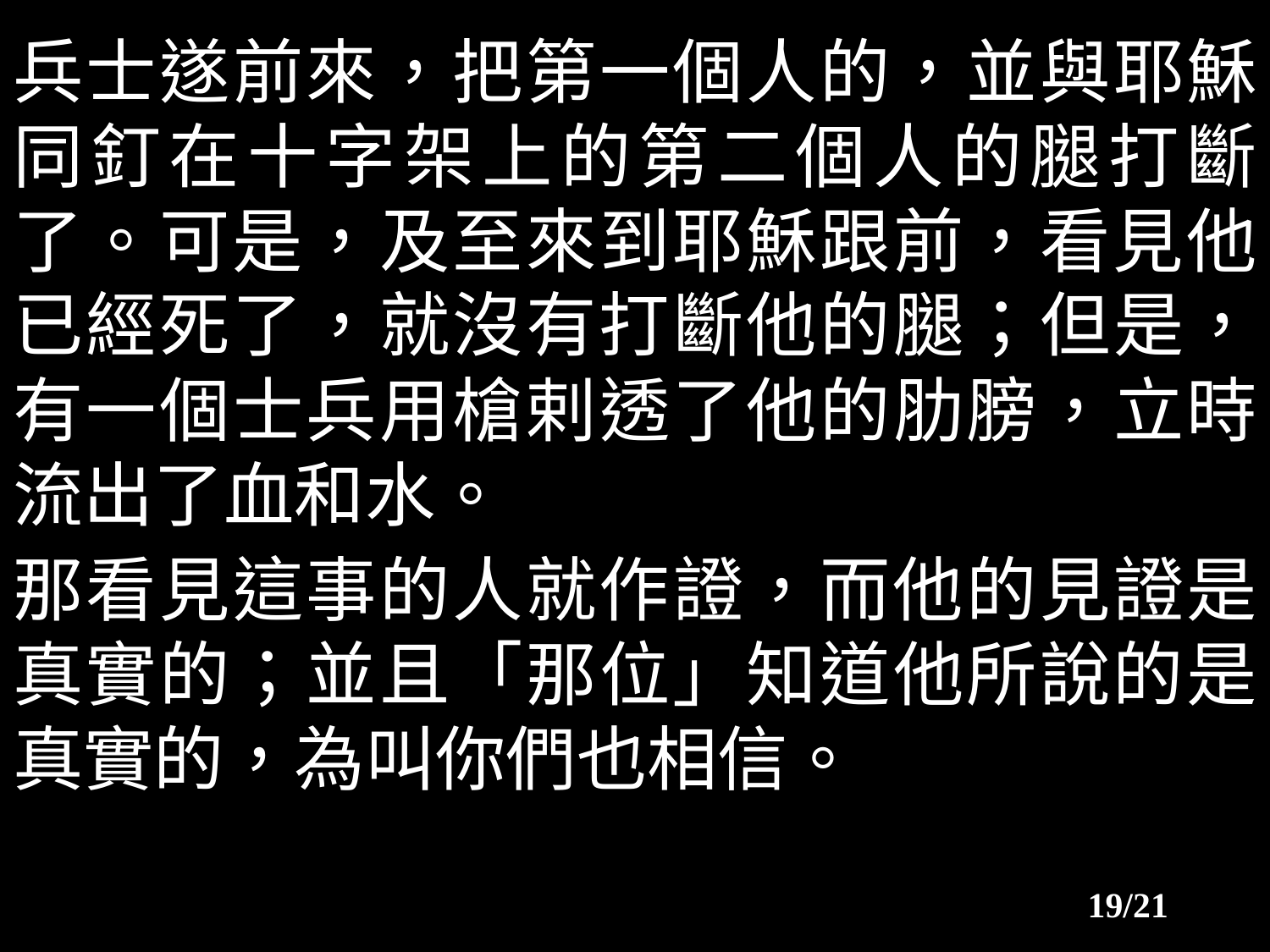

兵士遂前來，把第一個人的，並與耶穌同釘在十字架上的第二個人的腿打斷了。可是，及至來到耶穌跟前，看見他已經死了，就沒有打斷他的腿；但是，有一個士兵用槍剌透了他的肋膀，立時流出了血和水。
那看見這事的人就作證，而他的見證是真實的；並且「那位」知道他所說的是真實的，為叫你們也相信。

19/21